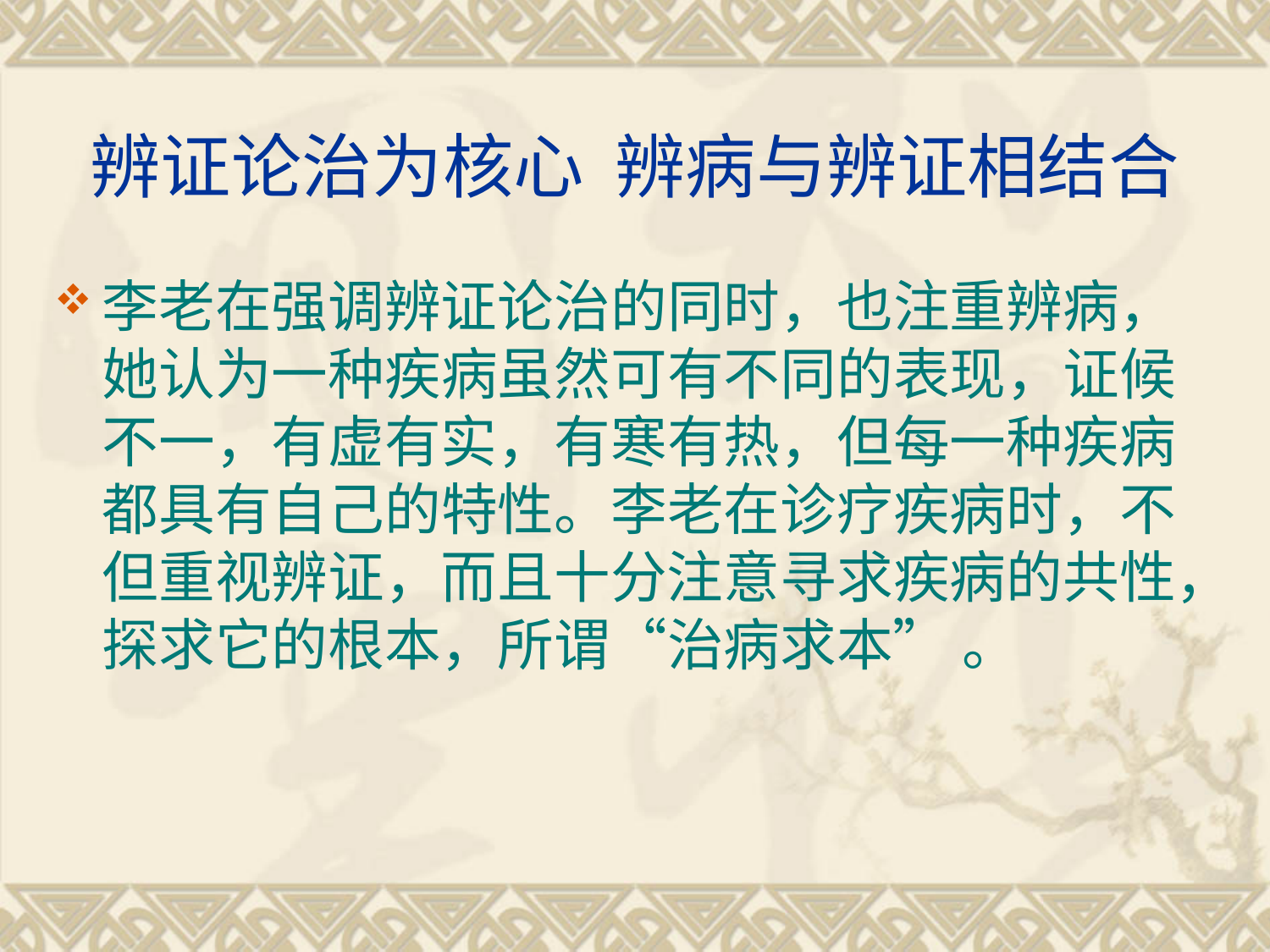

# 辨证论治为核心  辨病与辨证相结合
李老在强调辨证论治的同时，也注重辨病，她认为一种疾病虽然可有不同的表现，证候不一，有虚有实，有寒有热，但每一种疾病都具有自己的特性。李老在诊疗疾病时，不但重视辨证，而且十分注意寻求疾病的共性，探求它的根本，所谓“治病求本” 。